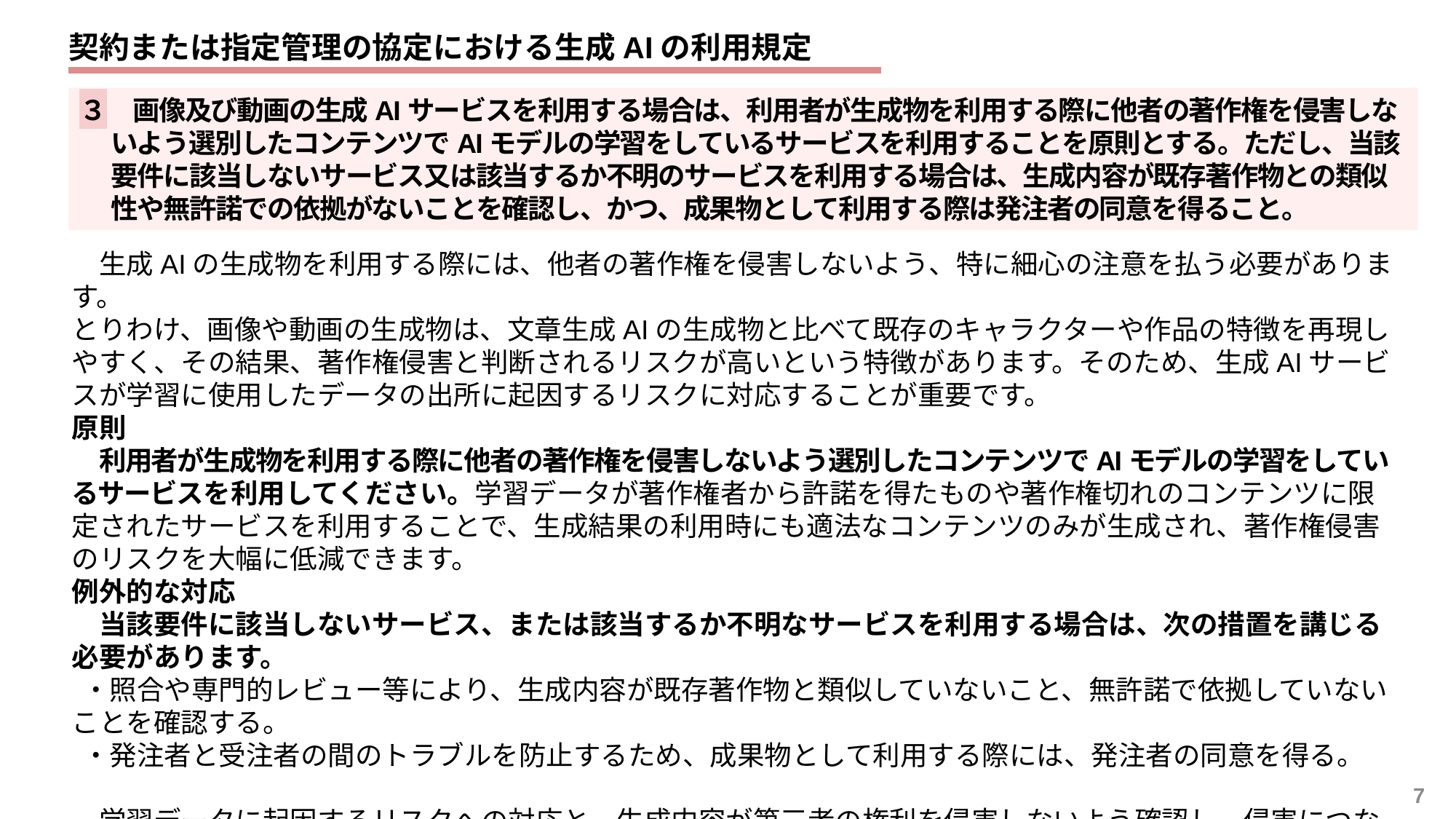

契約または指定管理の協定における生成AIの利用規定
３　画像及び動画の生成AIサービスを利用する場合は、利用者が生成物を利用する際に他者の著作権を侵害しないよう選別したコンテンツでAIモデルの学習をしているサービスを利用することを原則とする。ただし、当該要件に該当しないサービス又は該当するか不明のサービスを利用する場合は、生成内容が既存著作物との類似性や無許諾での依拠がないことを確認し、かつ、成果物として利用する際は発注者の同意を得ること。
　生成AIの生成物を利用する際には、他者の著作権を侵害しないよう、特に細心の注意を払う必要があります。
とりわけ、画像や動画の生成物は、文章生成AIの生成物と比べて既存のキャラクターや作品の特徴を再現しやすく、その結果、著作権侵害と判断されるリスクが高いという特徴があります。そのため、生成AIサービスが学習に使用したデータの出所に起因するリスクに対応することが重要です。
原則
　利用者が生成物を利用する際に他者の著作権を侵害しないよう選別したコンテンツでAIモデルの学習をしているサービスを利用してください。学習データが著作権者から許諾を得たものや著作権切れのコンテンツに限定されたサービスを利用することで、生成結果の利用時にも適法なコンテンツのみが生成され、著作権侵害のリスクを大幅に低減できます。
例外的な対応
　当該要件に該当しないサービス、または該当するか不明なサービスを利用する場合は、次の措置を講じる必要があります。
・照合や専門的レビュー等により、生成内容が既存著作物と類似していないこと、無許諾で依拠していないことを確認する。
・発注者と受注者の間のトラブルを防止するため、成果物として利用する際には、発注者の同意を得る。
　学習データに起因するリスクへの対応と、生成内容が第三者の権利を侵害しないよう確認し、侵害につながる入力を避ける対応は、それぞれ異なるリスク層に対する補完的な措置であり、両方の観点からの対応が不可欠です。
7